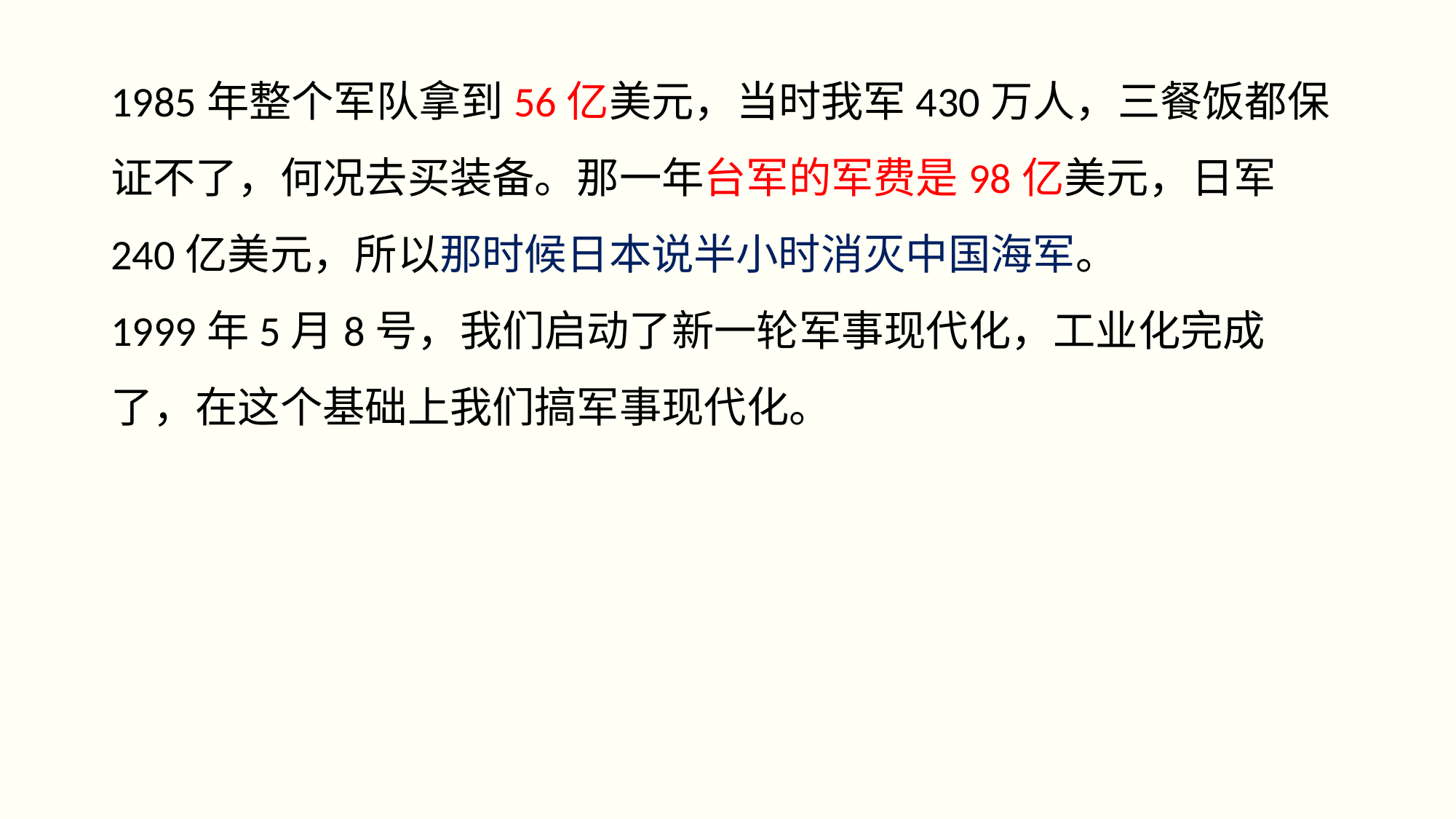

# 1985年整个军队拿到56亿美元，当时我军430万人，三餐饭都保证不了，何况去买装备。那一年台军的军费是98亿美元，日军240亿美元，所以那时候日本说半小时消灭中国海军。 1999年5月8号，我们启动了新一轮军事现代化，工业化完成了，在这个基础上我们搞军事现代化。